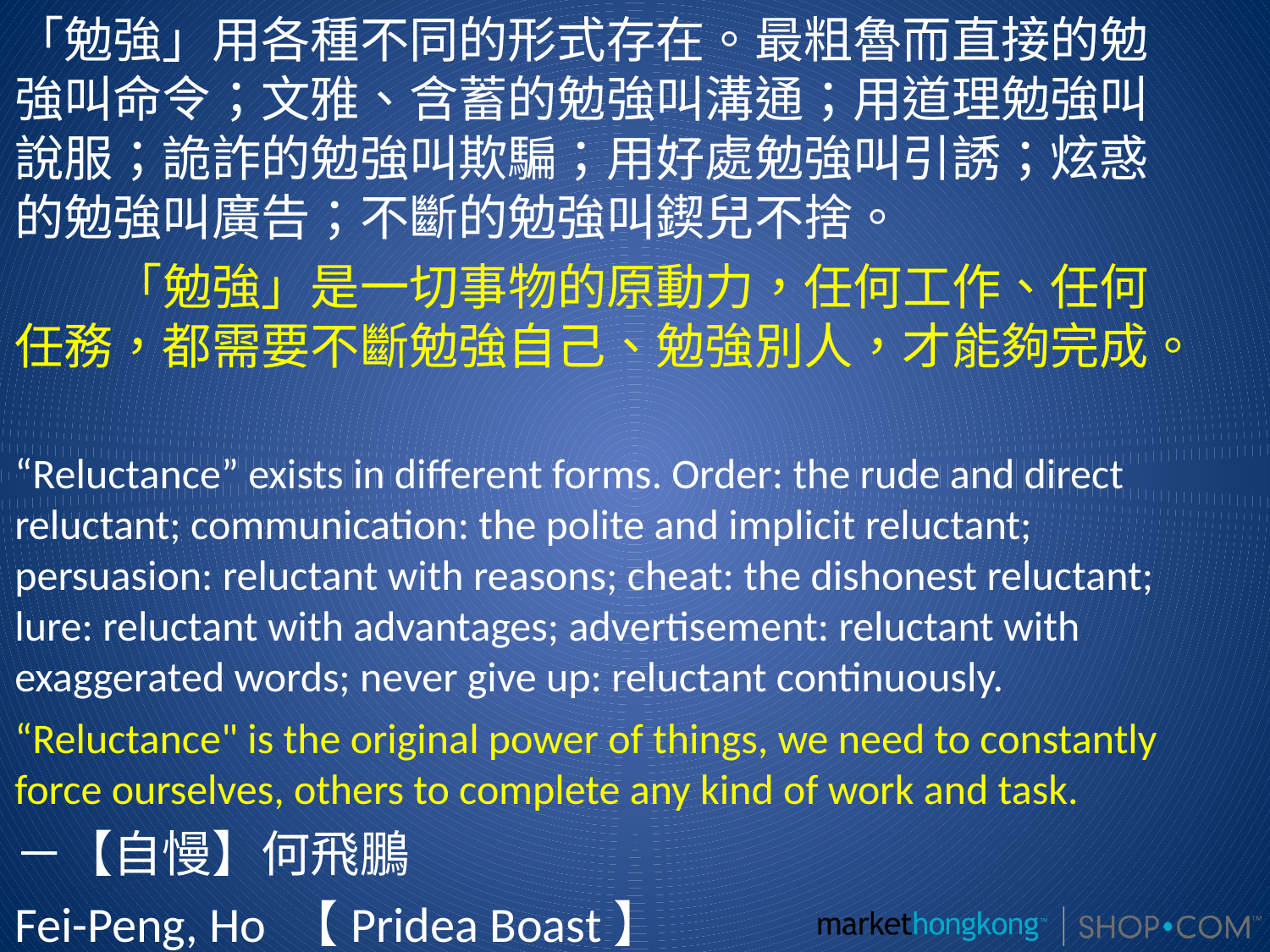

「勉強」用各種不同的形式存在。最粗魯而直接的勉強叫命令；文雅、含蓄的勉強叫溝通；用道理勉強叫說服；詭詐的勉強叫欺騙；用好處勉強叫引誘；炫惑的勉強叫廣告；不斷的勉強叫鍥兒不捨。
　　「勉強」是一切事物的原動力，任何工作、任何任務，都需要不斷勉強自己、勉強別人，才能夠完成。

“Reluctance” exists in different forms. Order: the rude and direct reluctant; communication: the polite and implicit reluctant; persuasion: reluctant with reasons; cheat: the dishonest reluctant; lure: reluctant with advantages; advertisement: reluctant with exaggerated words; never give up: reluctant continuously.
“Reluctance" is the original power of things, we need to constantly force ourselves, others to complete any kind of work and task.
－【自慢】何飛鵬
Fei-Peng, Ho 【Pridea Boast】